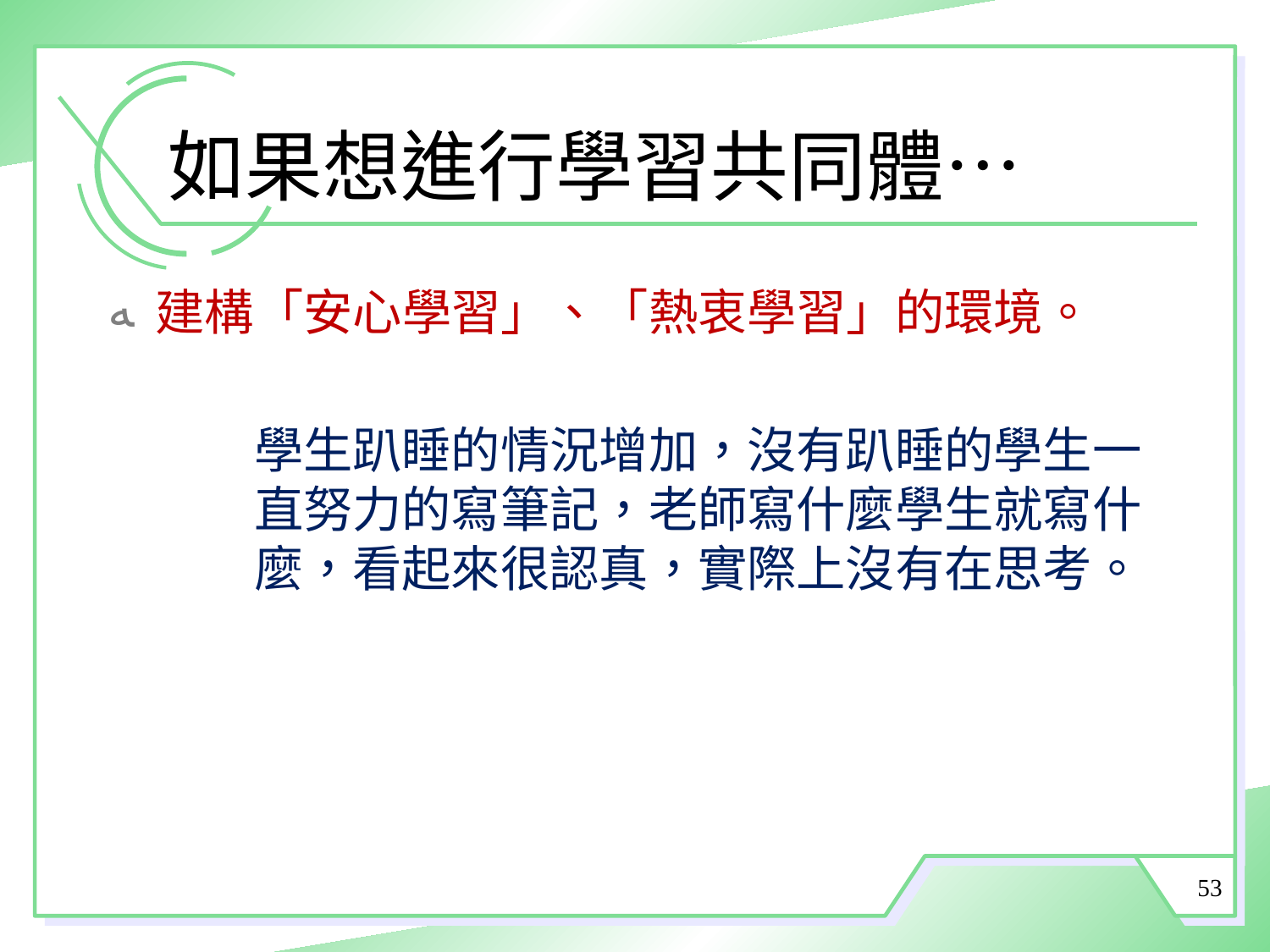

# 如果想進行學習共同體…
建構「安心學習」、「熱衷學習」的環境。

學生趴睡的情況增加，沒有趴睡的學生一直努力的寫筆記，老師寫什麼學生就寫什麼，看起來很認真，實際上沒有在思考。

53